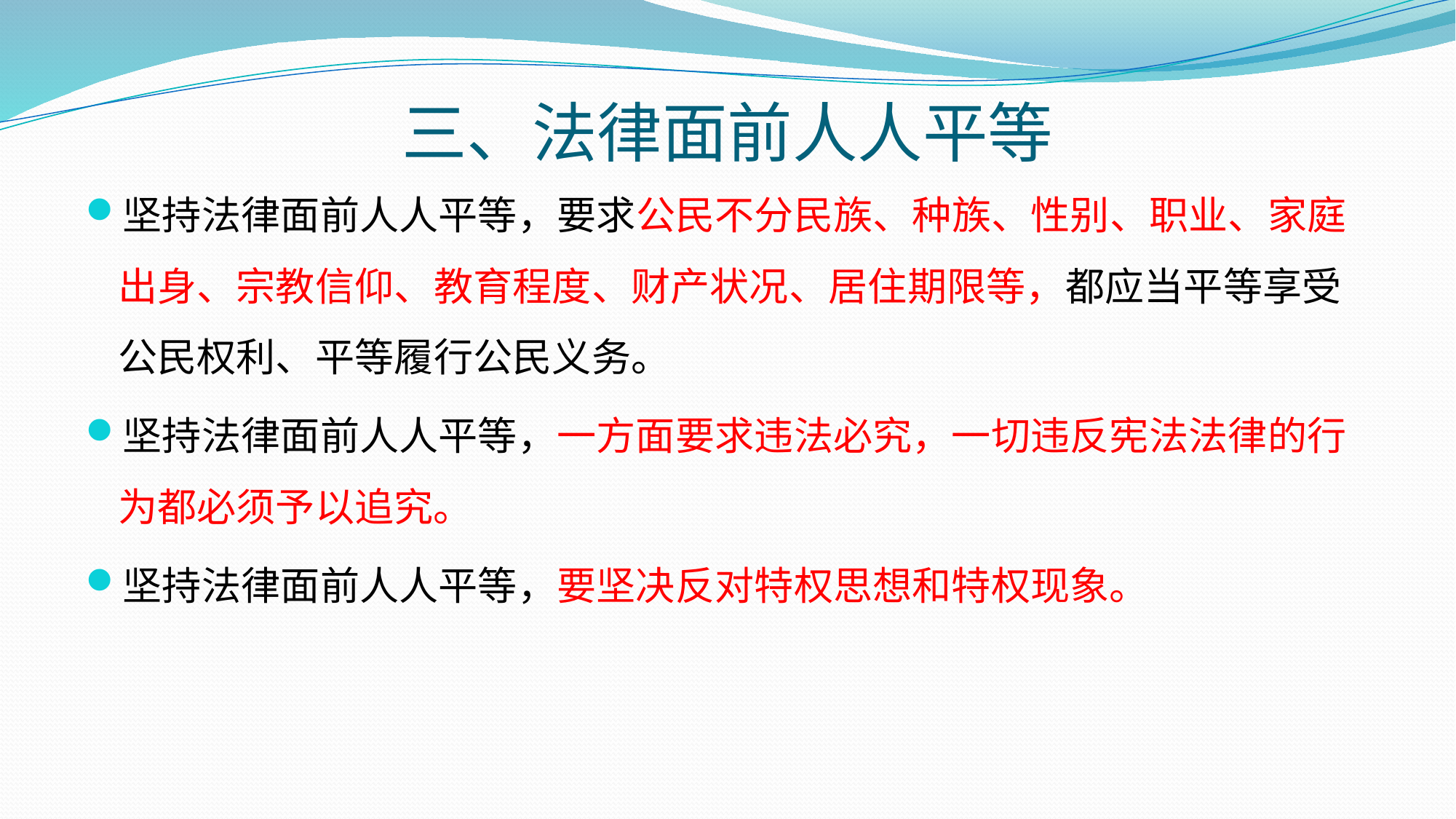

# 三、法律面前人人平等
坚持法律面前人人平等，要求公民不分民族、种族、性别、职业、家庭出身、宗教信仰、教育程度、财产状况、居住期限等，都应当平等享受公民权利、平等履行公民义务。
坚持法律面前人人平等，一方面要求违法必究，一切违反宪法法律的行为都必须予以追究。
坚持法律面前人人平等，要坚决反对特权思想和特权现象。